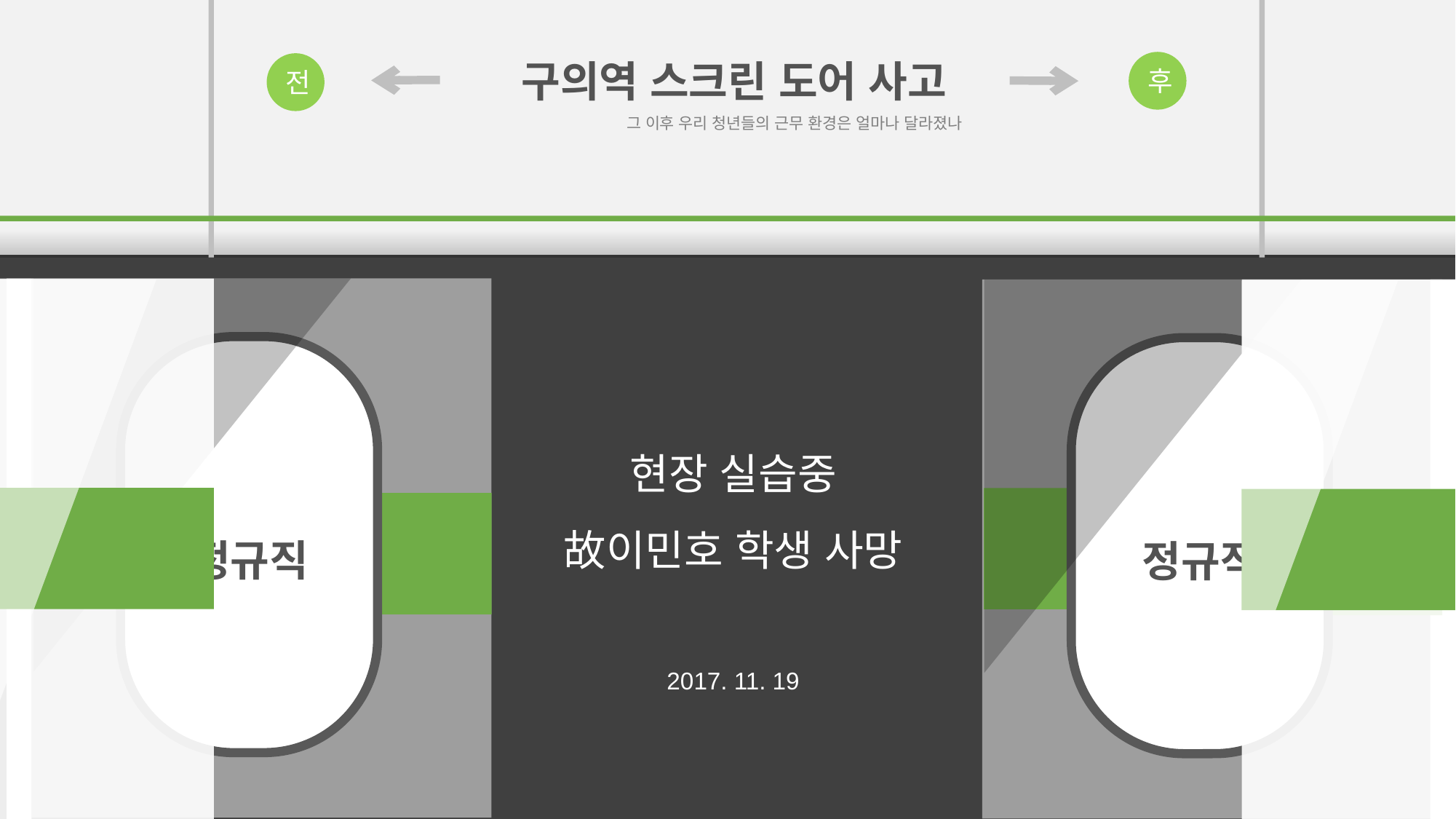

구의역 스크린 도어 사고
후
전
그 이후 우리 청년들의 근무 환경은 얼마나 달라졌나

정규직

정규직

현장 실습중
故이민호 학생 사망

2017. 11. 19